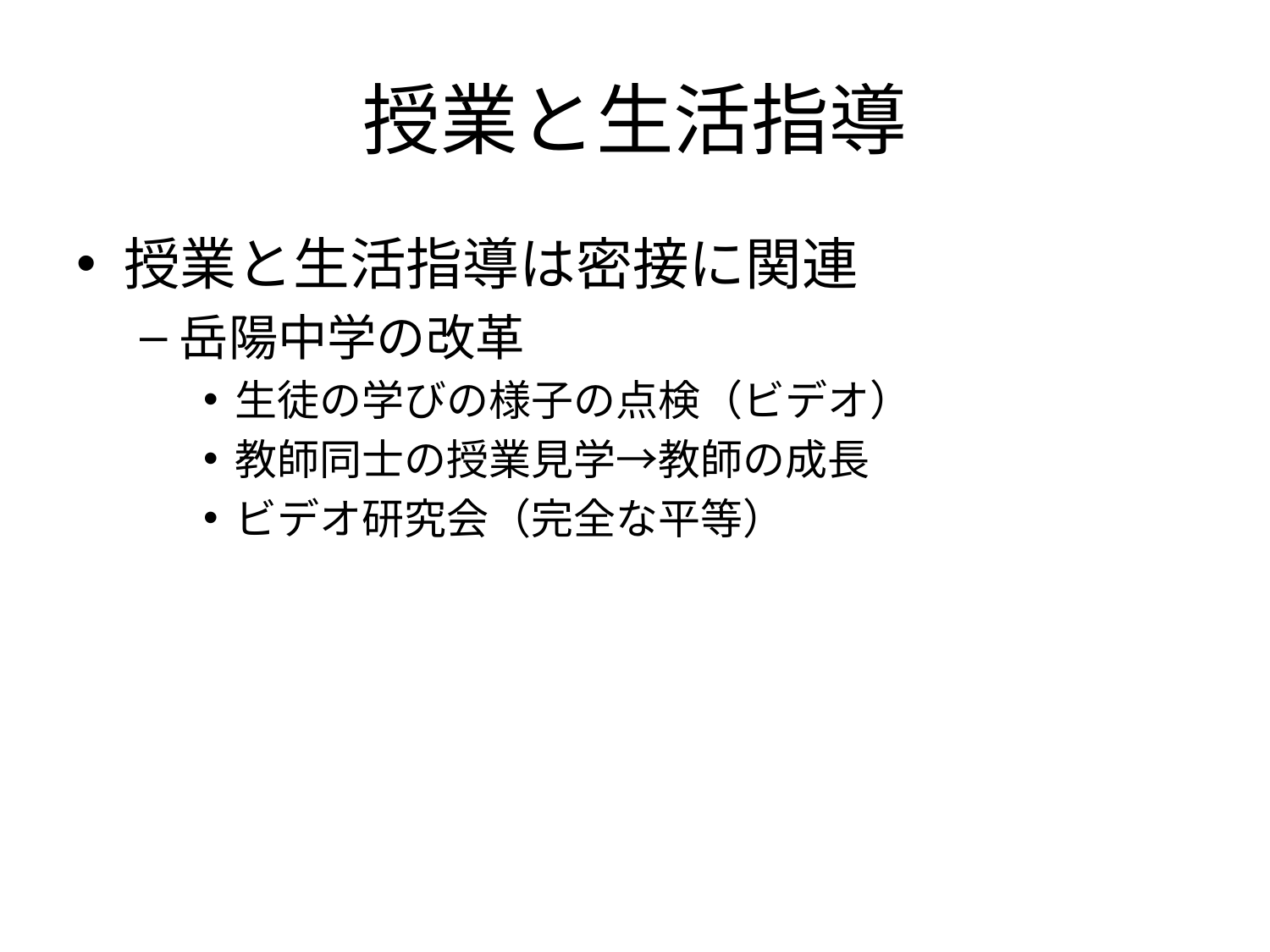

# 授業と生活指導
授業と生活指導は密接に関連
岳陽中学の改革
生徒の学びの様子の点検（ビデオ）
教師同士の授業見学→教師の成長
ビデオ研究会（完全な平等）